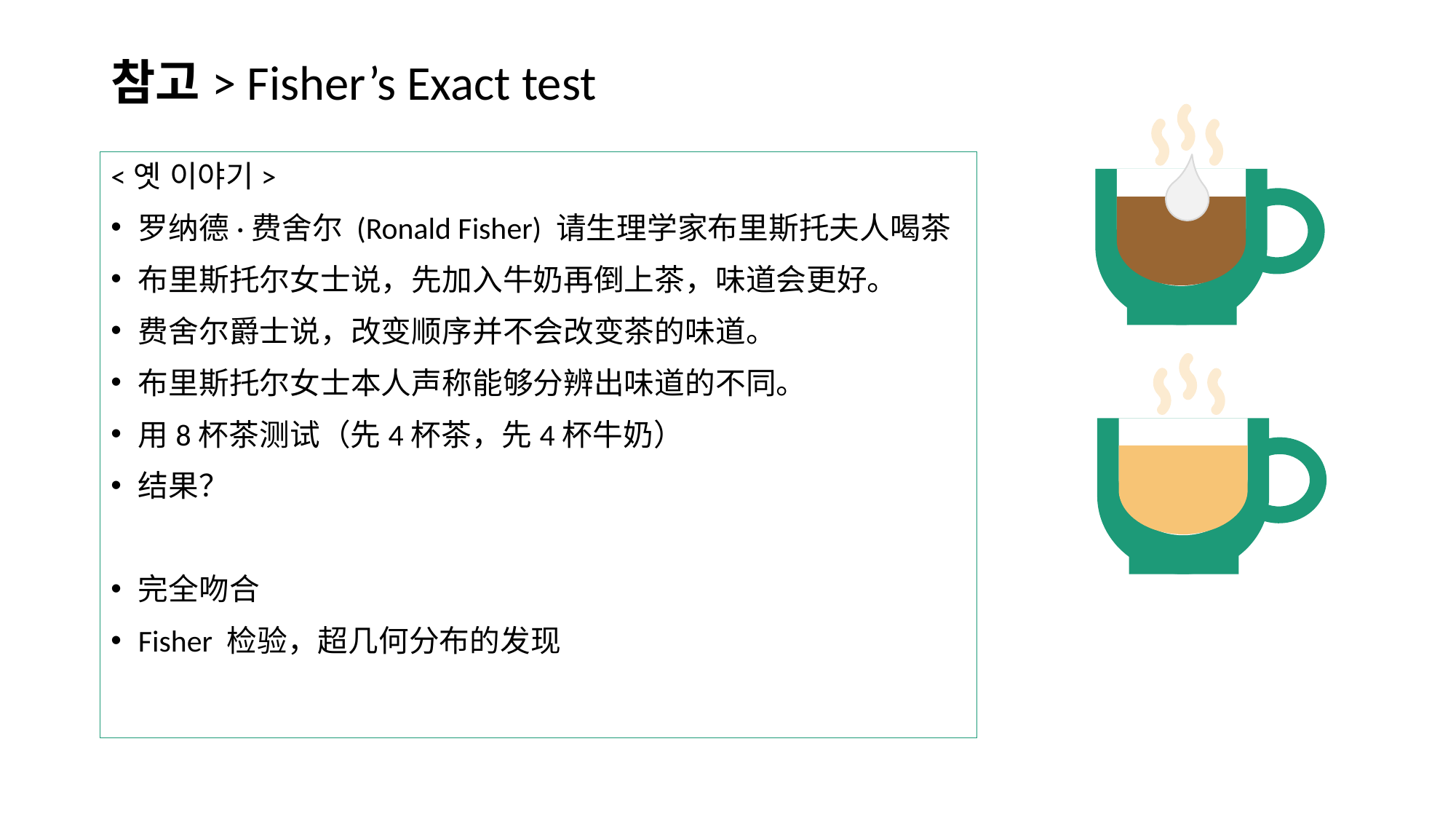

# 참고> Fisher’s Exact test

<옛 이야기>
罗纳德·费舍尔 (Ronald Fisher) 请生理学家布里斯托夫人喝茶
布里斯托尔女士说，先加入牛奶再倒上茶，味道会更好。
费舍尔爵士说，改变顺序并不会改变茶的味道。
布里斯托尔女士本人声称能够分辨出味道的不同。
用8杯茶测试（先4杯茶，先4杯牛奶）
结果？

完全吻合
Fisher 检验，超几何分布的发现